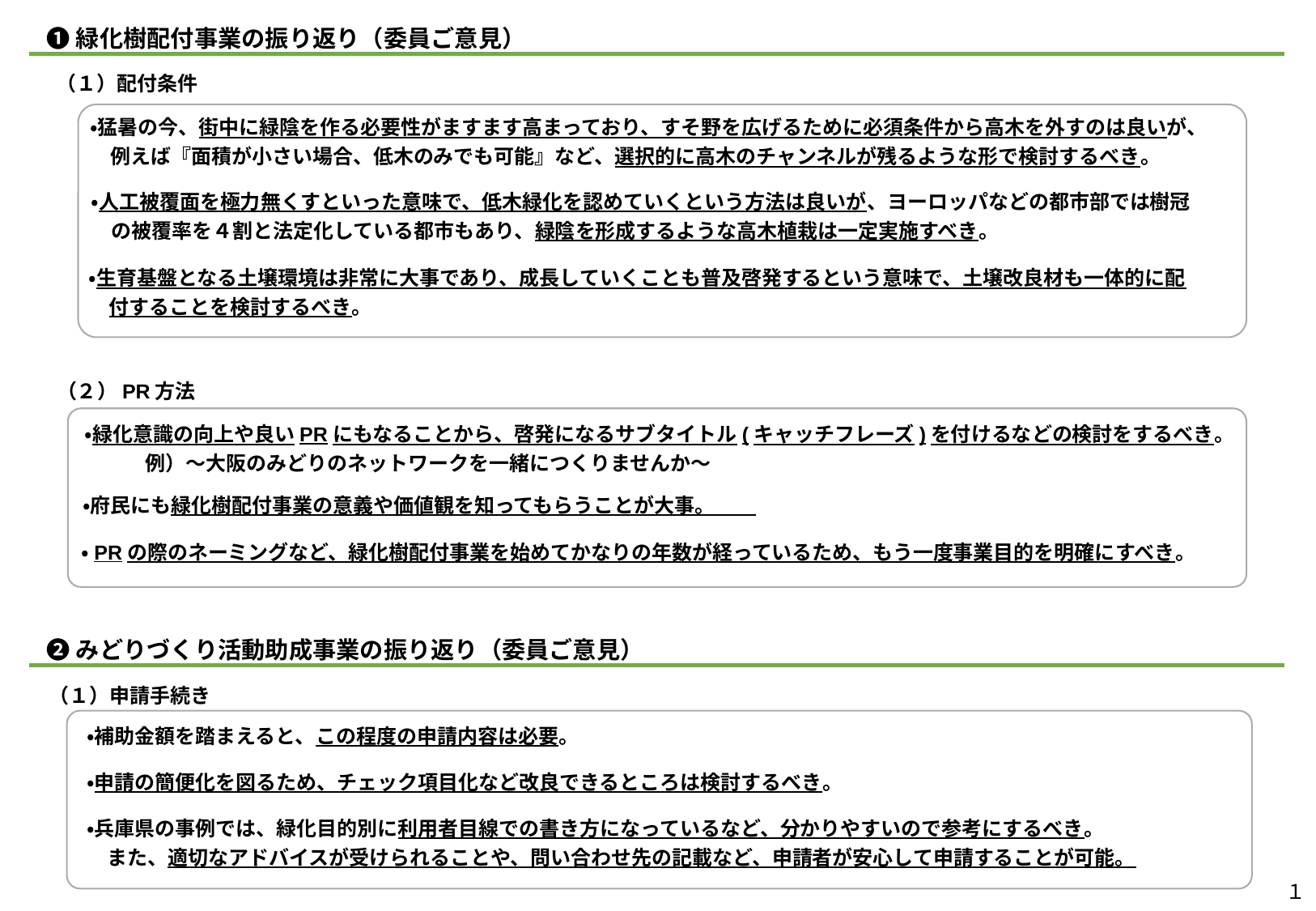

❶緑化樹配付事業の振り返り（委員ご意見）
（１）配付条件

・猛暑の今、街中に緑陰を作る必要性がますます高まっており、すそ野を広げるために必須条件から高木を外すのは良いが、
　例えば『面積が小さい場合、低木のみでも可能』など、選択的に高木のチャンネルが残るような形で検討するべき。
・人工被覆面を極力無くすといった意味で、低木緑化を認めていくという方法は良いが、ヨーロッパなどの都市部では樹冠
　の被覆率を４割と法定化している都市もあり、緑陰を形成するような高木植栽は一定実施すべき。
・生育基盤となる土壌環境は非常に大事であり、成長していくことも普及啓発するという意味で、土壌改良材も一体的に配
　付することを検討するべき。
（２）PR方法

・緑化意識の向上や良いPRにもなることから、啓発になるサブタイトル(キャッチフレーズ)を付けるなどの検討をするべき。
　　　例）～大阪のみどりのネットワークを一緒につくりませんか～
・府民にも緑化樹配付事業の意義や価値観を知ってもらうことが大事。
・PRの際のネーミングなど、緑化樹配付事業を始めてかなりの年数が経っているため、もう一度事業目的を明確にすべき。
❷みどりづくり活動助成事業の振り返り（委員ご意見）
　 （１）申請手続き

・補助金額を踏まえると、この程度の申請内容は必要。

・申請の簡便化を図るため、チェック項目化など改良できるところは検討するべき。
・兵庫県の事例では、緑化目的別に利用者目線での書き方になっているなど、分かりやすいので参考にするべき。
　また、適切なアドバイスが受けられることや、問い合わせ先の記載など、申請者が安心して申請することが可能。
１